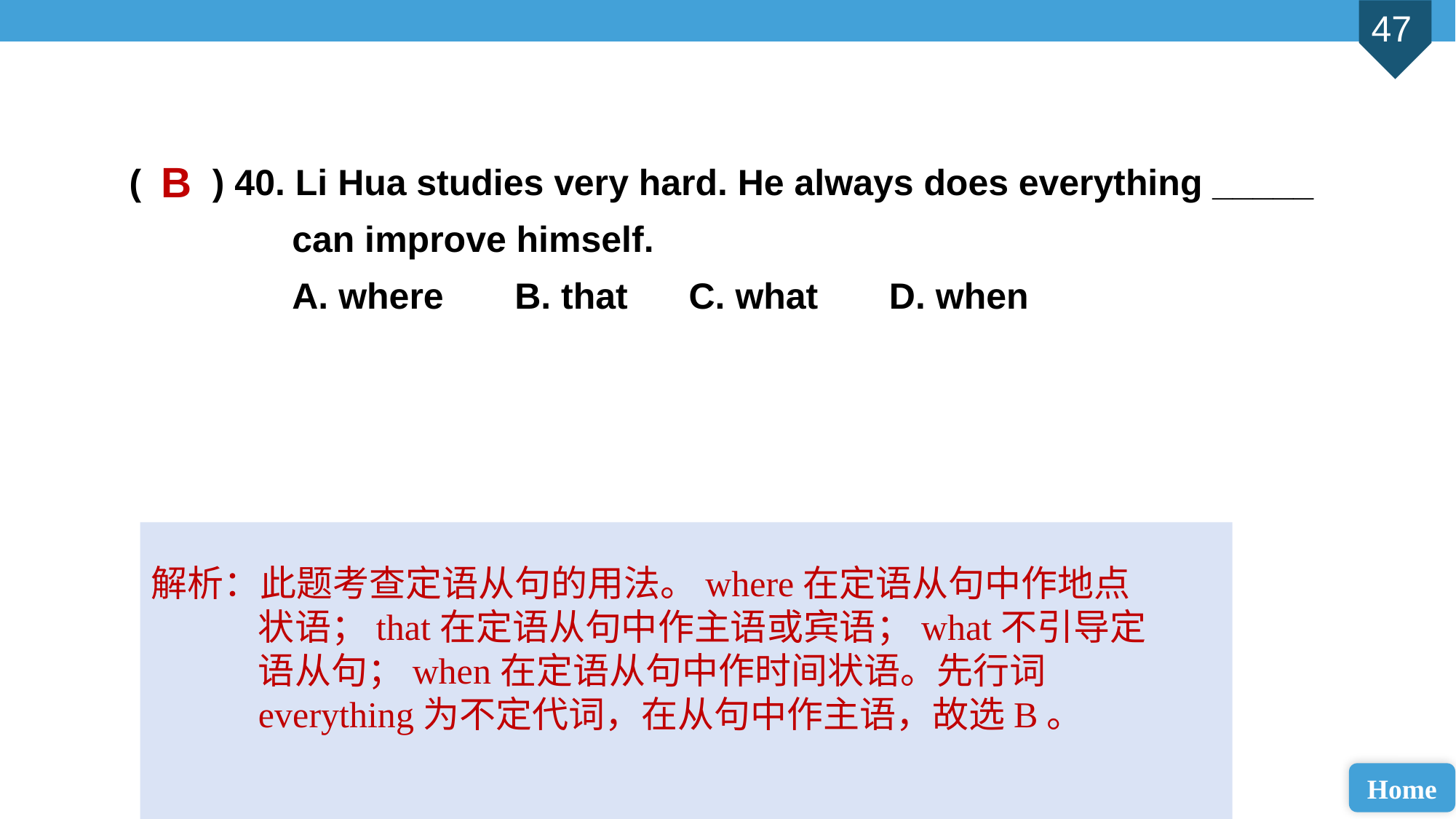

(       ) 40. Li Hua studies very hard. He always does everything _____
                can improve himself.
                A. where       B. that      C. what       D. when
B

解析：此题考查定语从句的用法。where在定语从句中作地点状语；that在定语从句中作主语或宾语；what不引导定语从句；when在定语从句中作时间状语。先行词everything为不定代词，在从句中作主语，故选B。